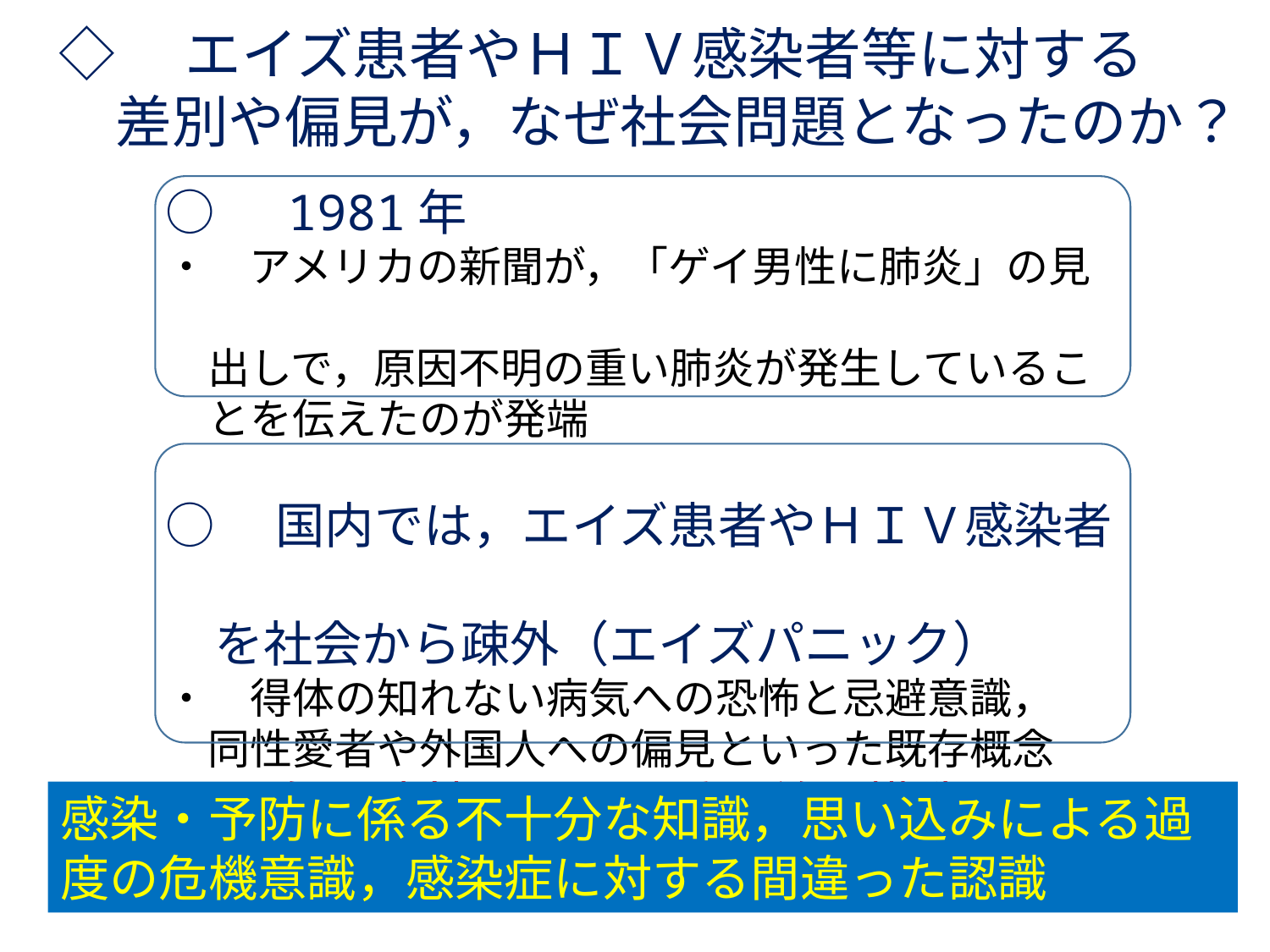

◇　エイズ患者やＨＩＶ感染者等に対する
　差別や偏見が，なぜ社会問題となったのか？
○　1981年
・　アメリカの新聞が，「ゲイ男性に肺炎」の見
　出しで，原因不明の重い肺炎が発生しているこ
　とを伝えたのが発端

○　国内では，エイズ患者やＨＩＶ感染者
　を社会から疎外（エイズパニック）
・　得体の知れない病気への恐怖と忌避意識，
　同性愛者や外国人への偏見といった既存概念
　  ⇒　負の連鎖による二重の差別構造

感染・予防に係る不十分な知識，思い込みによる過度の危機意識，感染症に対する間違った認識
4